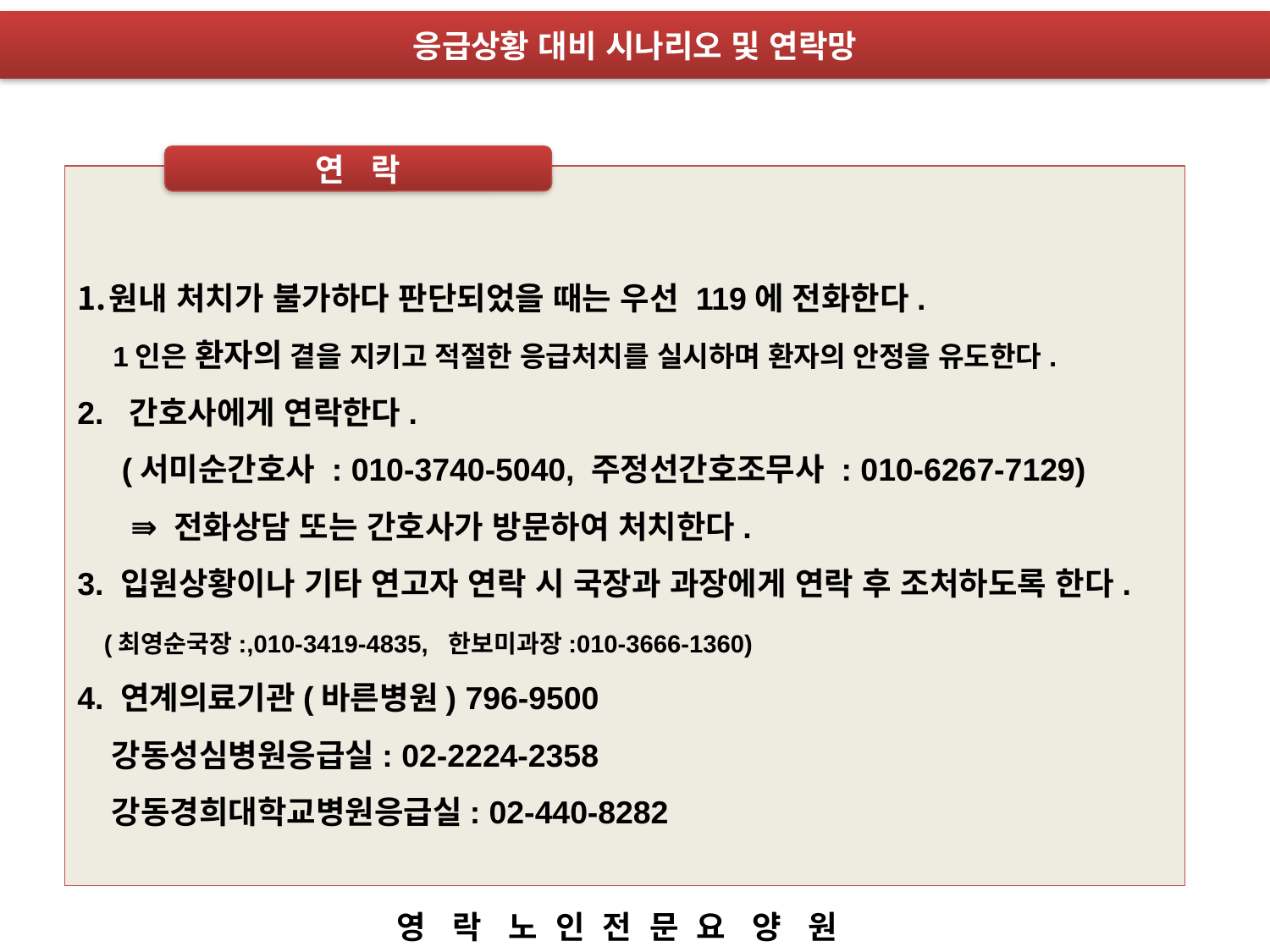

응급상황 대비 시나리오 및 연락망
연   락

원내 처치가 불가하다 판단되었을 때는 우선 119에 전화한다.
    1인은 환자의 곁을 지키고 적절한 응급처치를 실시하며 환자의 안정을 유도한다.
2.  간호사에게 연락한다.
     (서미순간호사 : 010-3740-5040, 주정선간호조무사 : 010-6267-7129)
      ⇛ 전화상담 또는 간호사가 방문하여 처치한다.
3. 입원상황이나 기타 연고자 연락 시 국장과 과장에게 연락 후 조처하도록 한다.
   (최영순국장:,010-3419-4835,  한보미과장:010-3666-1360)
4. 연계의료기관(바른병원) 796-9500
   강동성심병원응급실: 02-2224-2358
   강동경희대학교병원응급실: 02-440-8282
영   락   노  인  전  문  요   양   원